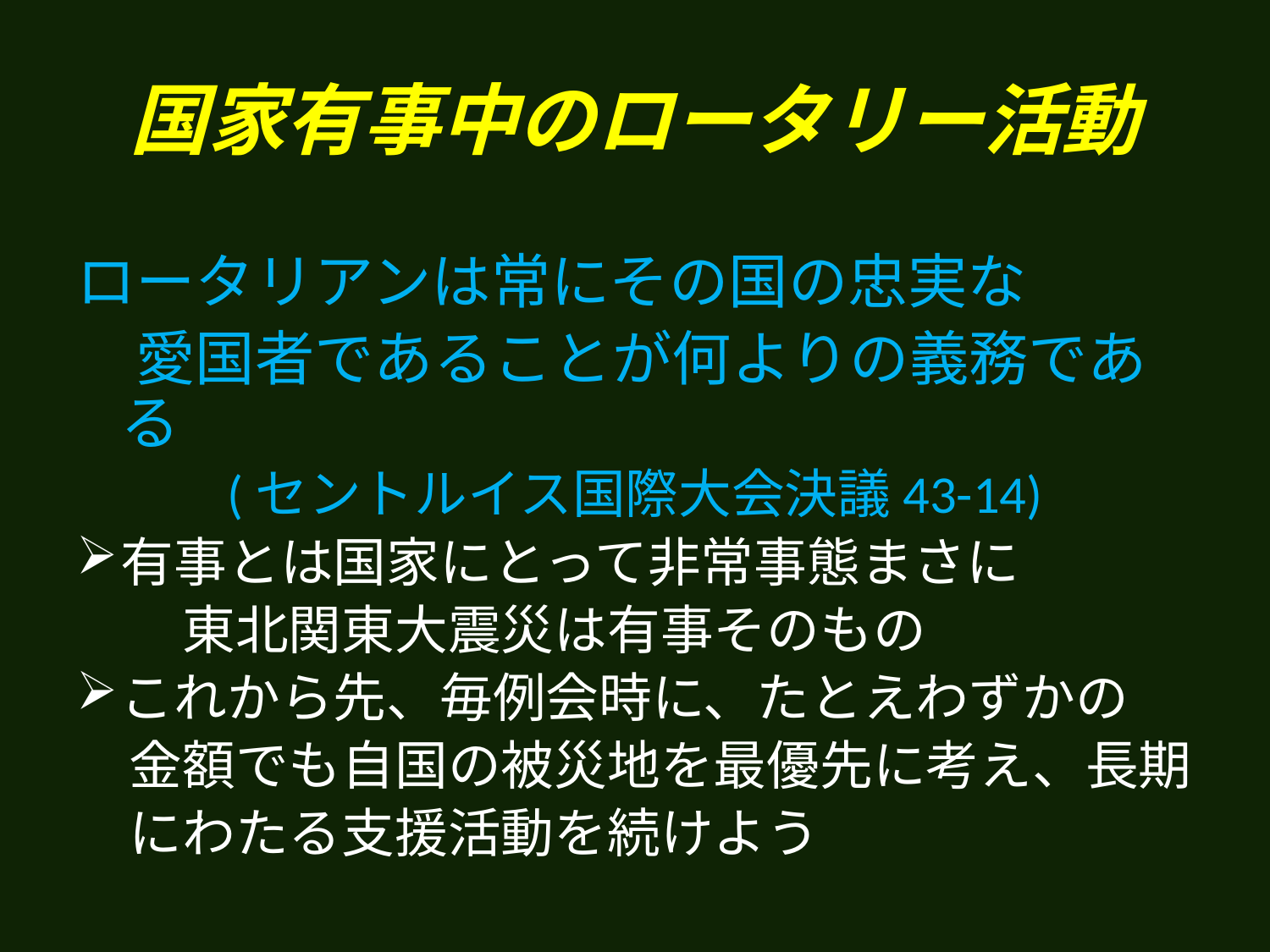

# 国家有事中のロータリー活動
ロータリアンは常にその国の忠実な
　愛国者であることが何よりの義務である
(セントルイス国際大会決議43-14)
有事とは国家にとって非常事態まさに
　　東北関東大震災は有事そのもの
これから先、毎例会時に、たとえわずかの
　金額でも自国の被災地を最優先に考え、長期
　にわたる支援活動を続けよう